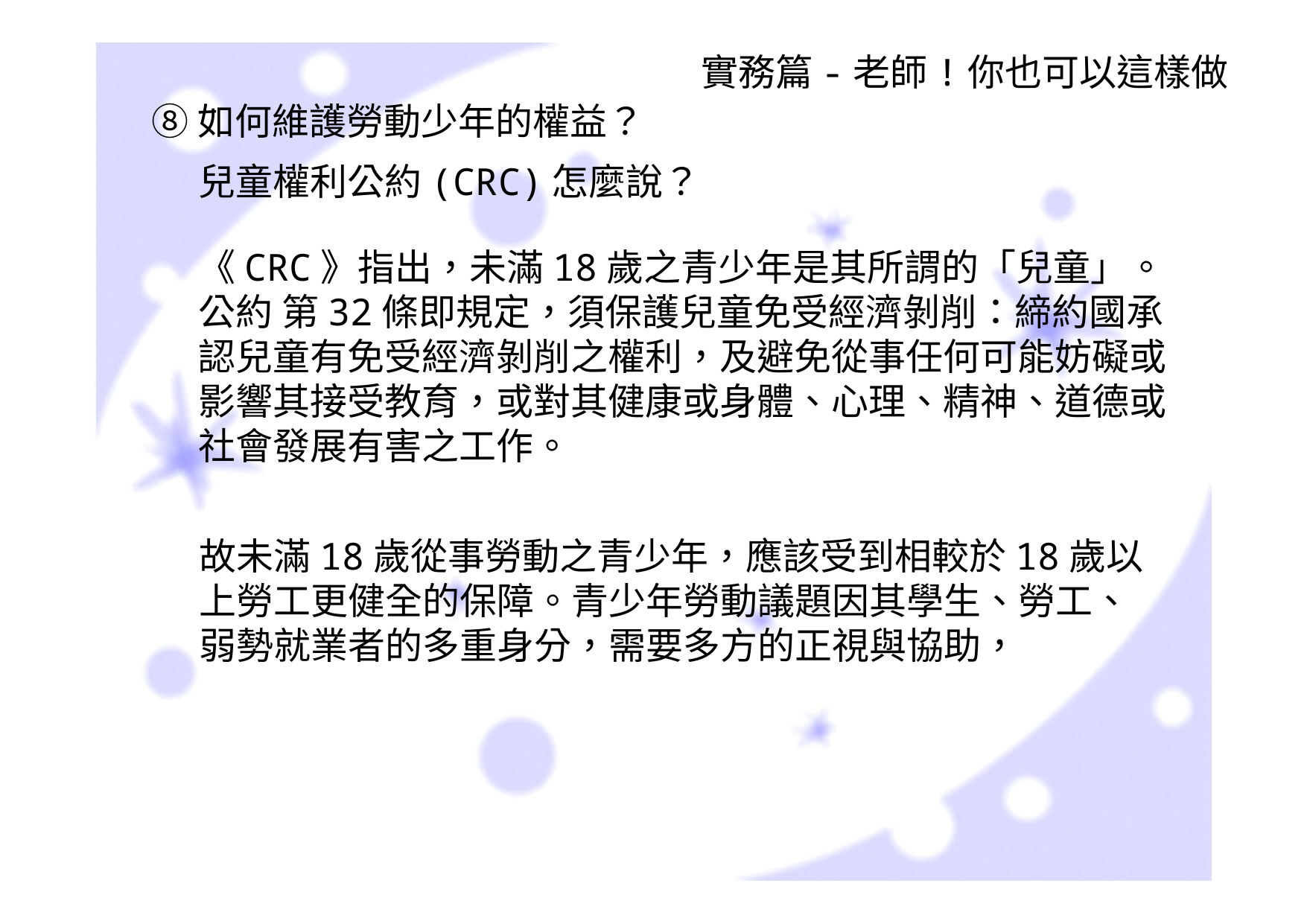

實務篇-老師!你也可以這樣做
 ⑧如何維護勞動少年的權益？
兒童權利公約(CRC)怎麼說？
《CRC》指出，未滿18歲之青少年是其所謂的「兒童」。公約 第32條即規定，須保護兒童免受經濟剝削：締約國承認兒童有免受經濟剝削之權利，及避免從事任何可能妨礙或影響其接受教育，或對其健康或身體、心理、精神、道德或社會發展有害之工作。
故未滿18歲從事勞動之青少年，應該受到相較於18歲以上勞工更健全的保障。青少年勞動議題因其學生、勞工、弱勢就業者的多重身分，需要多方的正視與協助，